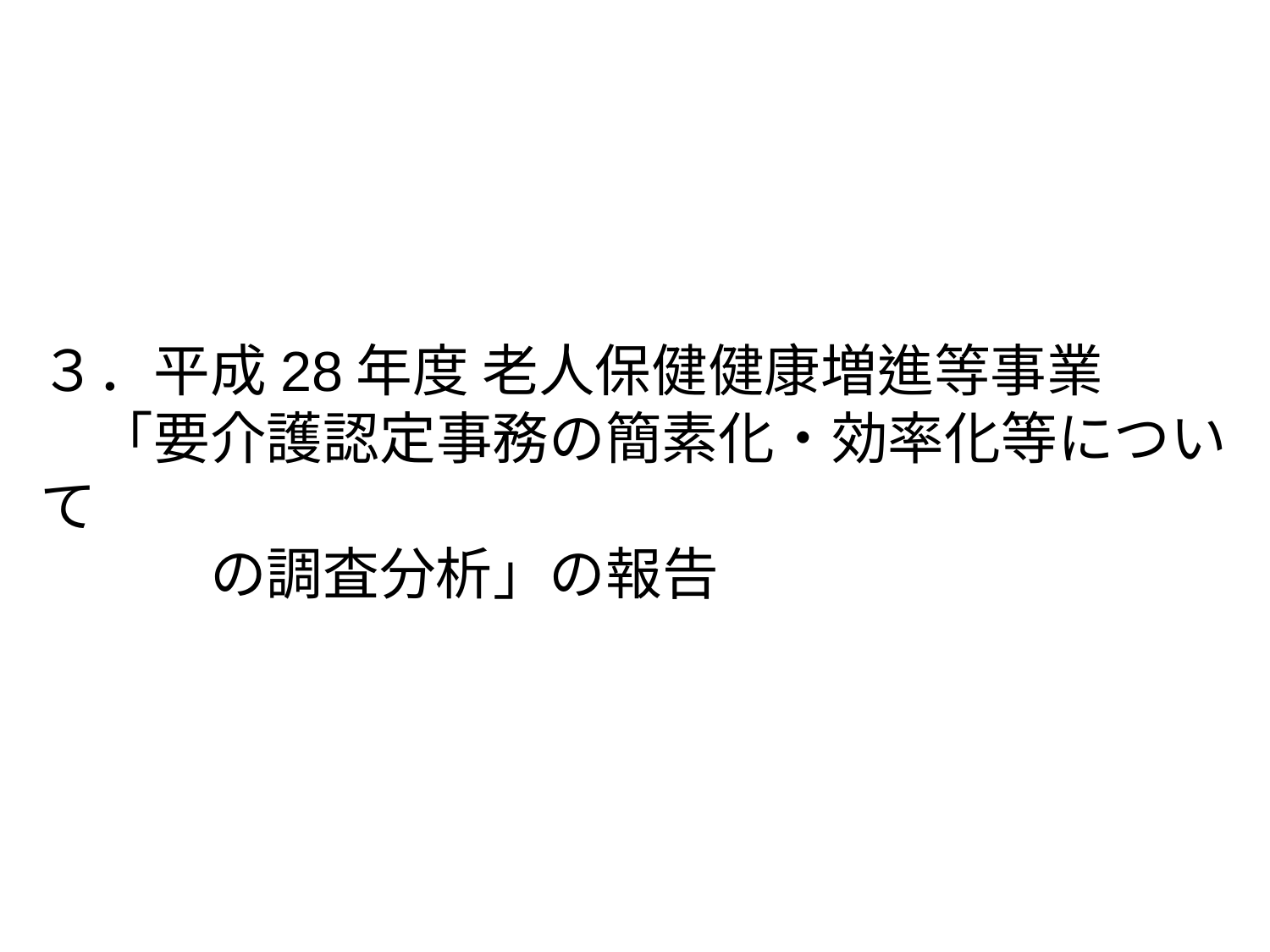

３．平成28年度 老人保健健康増進等事業
　「要介護認定事務の簡素化・効率化等について
　　　の調査分析」の報告